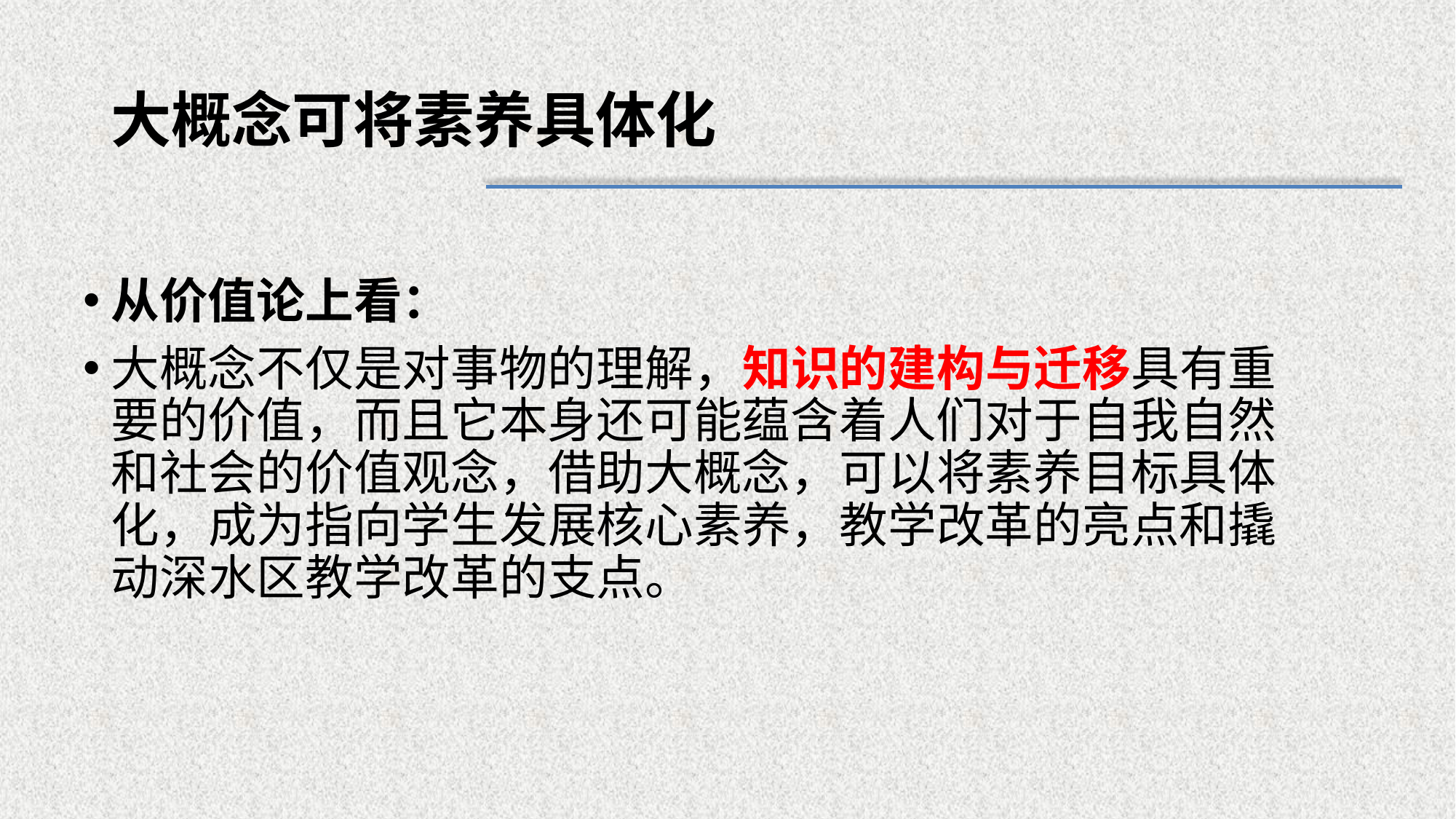

# 大概念可将素养具体化
从价值论上看：
大概念不仅是对事物的理解，知识的建构与迁移具有重要的价值，而且它本身还可能蕴含着人们对于自我自然和社会的价值观念，借助大概念，可以将素养目标具体化，成为指向学生发展核心素养，教学改革的亮点和撬动深水区教学改革的支点。